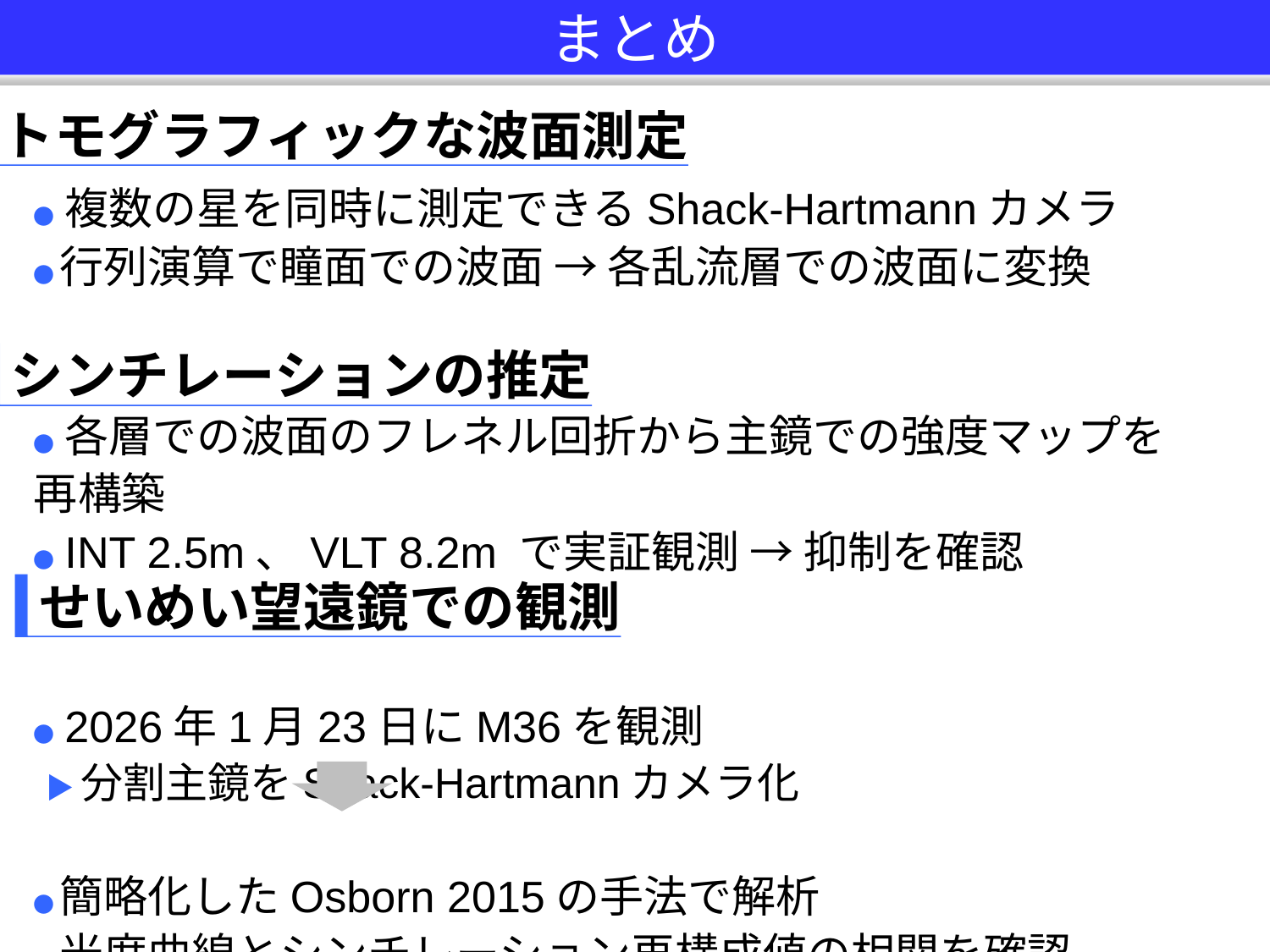

# まとめ

トモグラフィックな波面測定
● 複数の星を同時に測定できるShack-Hartmannカメラ
● 行列演算で瞳面での波面 → 各乱流層での波面に変換

● 各層での波面のフレネル回折から主鏡での強度マップを再構築
● INT 2.5m、VLT 8.2m で実証観測 → 抑制を確認
● 2026年1月23日にM36を観測
  ▶ 分割主鏡をShack-Hartmannカメラ化
● 簡略化したOsborn 2015の手法で解析
● 光度曲線とシンチレーション再構成値の相関を確認
シンチレーションの推定
せいめい望遠鏡での観測